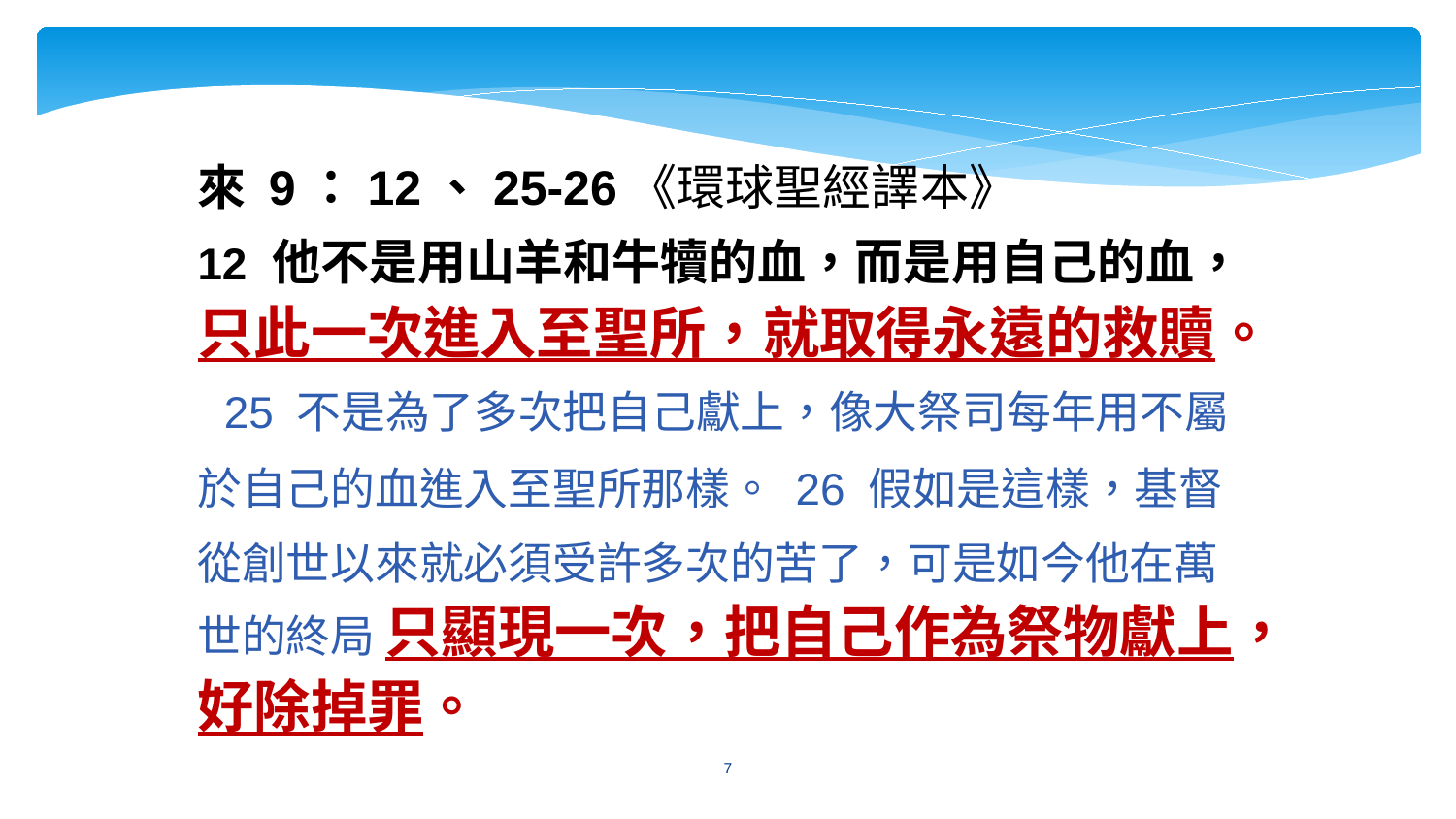

來 9：12、25-26《環球聖經譯本》
12 他不是用山羊和牛犢的血，而是用自己的血，只此一次進入至聖所，就取得永遠的救贖。 25 不是為了多次把自己獻上，像大祭司每年用不屬於自己的血進入至聖所那樣。 26 假如是這樣，基督從創世以來就必須受許多次的苦了，可是如今他在萬世的終局 只顯現一次，把自己作為祭物獻上，好除掉罪。
7